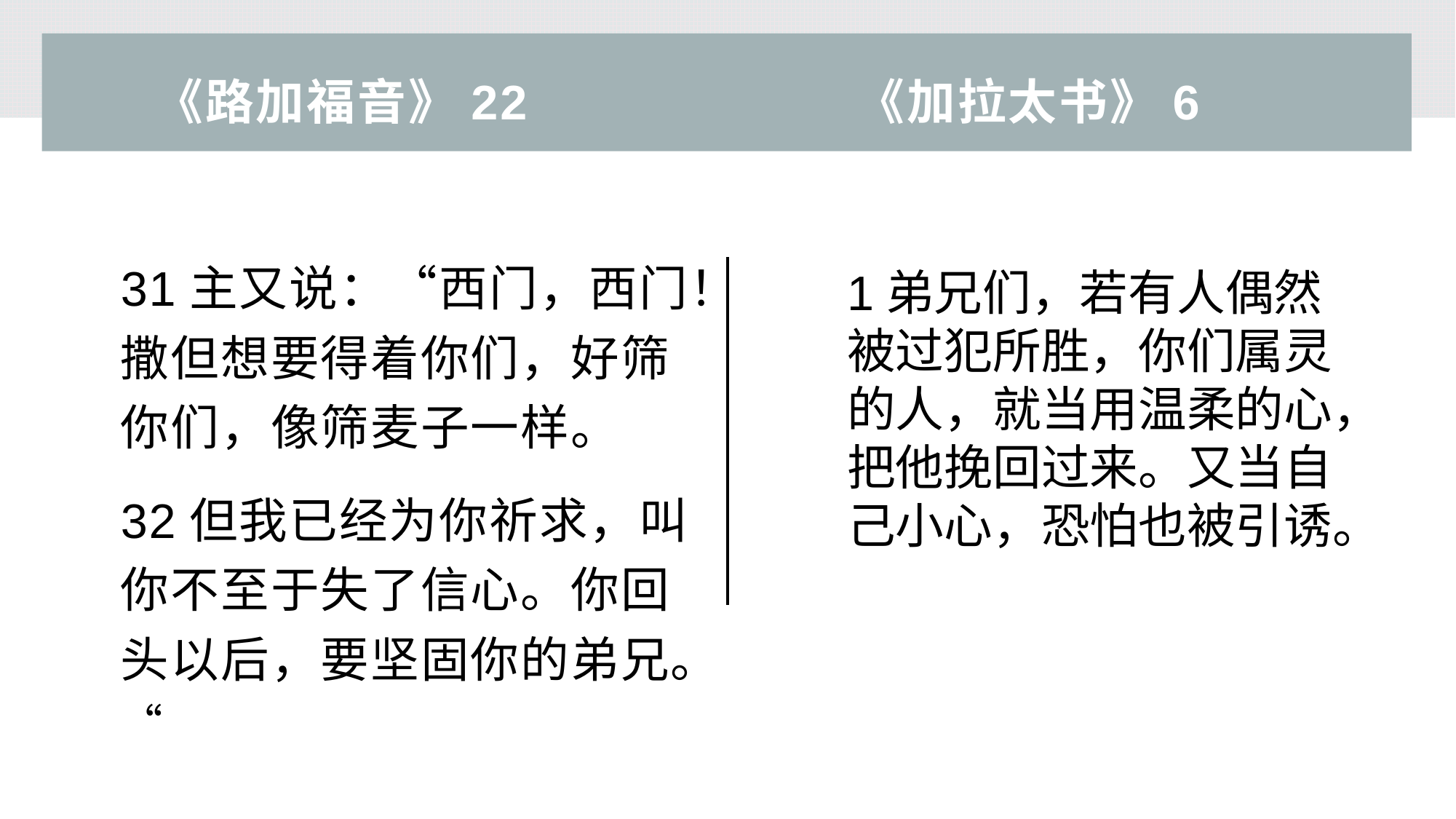

# 《路加福音》22                    《加拉太书》6
31主又说：“西门，西门！撒但想要得着你们，好筛你们，像筛麦子一样。
32但我已经为你祈求，叫你不至于失了信心。你回头以后，要坚固你的弟兄。“

加拉太书6
1弟兄们，若有人偶然被过犯所胜，你们属灵的人，就当用温柔的心，把他挽回过来。又当自己小心，恐怕也被引诱。